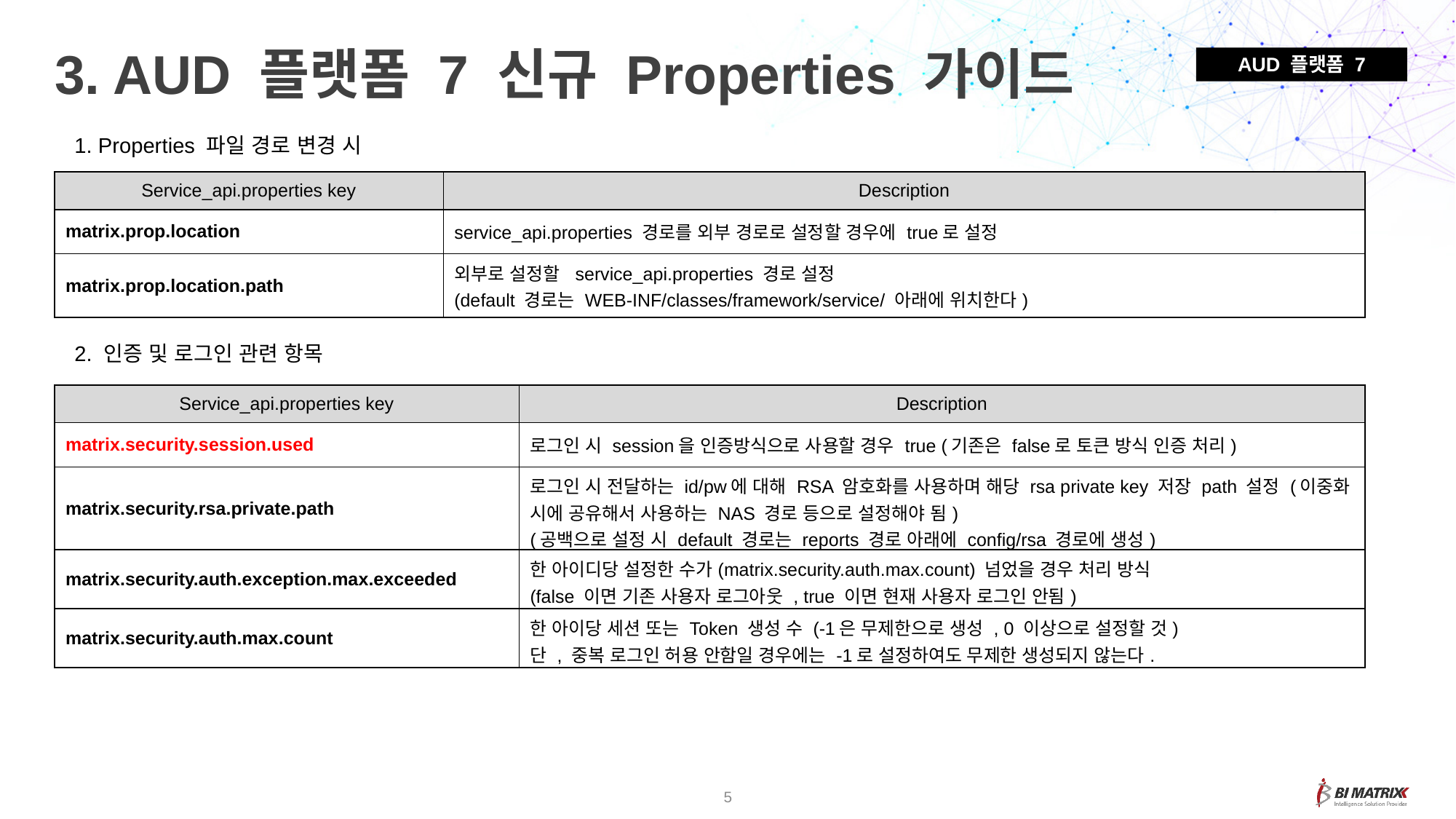

3. AUD 플랫폼 7 신규 Properties 가이드
AUD 플랫폼 7
1. Properties 파일 경로 변경 시
| Service\_api.properties key | Description |
| --- | --- |
| matrix.prop.location | service\_api.properties 경로를 외부 경로로 설정할 경우에 true로 설정 |
| matrix.prop.location.path | 외부로 설정할 service\_api.properties 경로 설정 (default 경로는 WEB-INF/classes/framework/service/ 아래에 위치한다) |
2. 인증 및 로그인 관련 항목
| Service\_api.properties key | Description |
| --- | --- |
| matrix.security.session.used | 로그인 시 session을 인증방식으로 사용할 경우 true (기존은 false로 토큰 방식 인증 처리) |
| matrix.security.rsa.private.path | 로그인 시 전달하는 id/pw에 대해 RSA 암호화를 사용하며 해당 rsa private key 저장 path 설정 (이중화 시에 공유해서 사용하는 NAS 경로 등으로 설정해야 됨) (공백으로 설정 시 default 경로는 reports 경로 아래에 config/rsa 경로에 생성) |
| matrix.security.auth.exception.max.exceeded | 한 아이디당 설정한 수가(matrix.security.auth.max.count) 넘었을 경우 처리 방식 (false 이면 기존 사용자 로그아웃 , true 이면 현재 사용자 로그인 안됨) |
| matrix.security.auth.max.count | 한 아이당 세션 또는 Token 생성 수 (-1은 무제한으로 생성 , 0 이상으로 설정할 것) 단 , 중복 로그인 허용 안함일 경우에는 -1로 설정하여도 무제한 생성되지 않는다. |
5